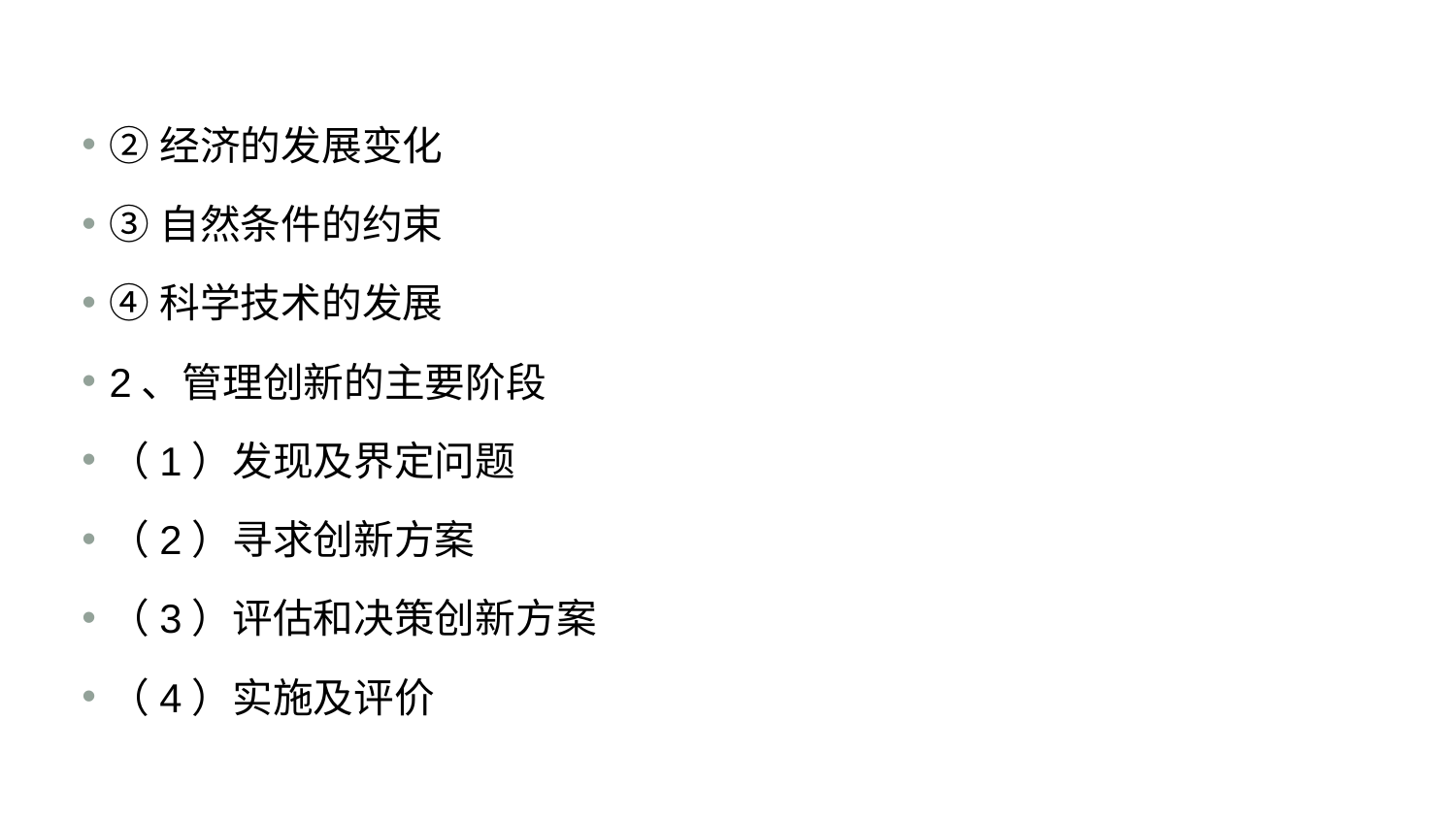

#
②经济的发展变化
③自然条件的约束
④科学技术的发展
2、管理创新的主要阶段
（1）发现及界定问题
（2）寻求创新方案
（3）评估和决策创新方案
（4）实施及评价